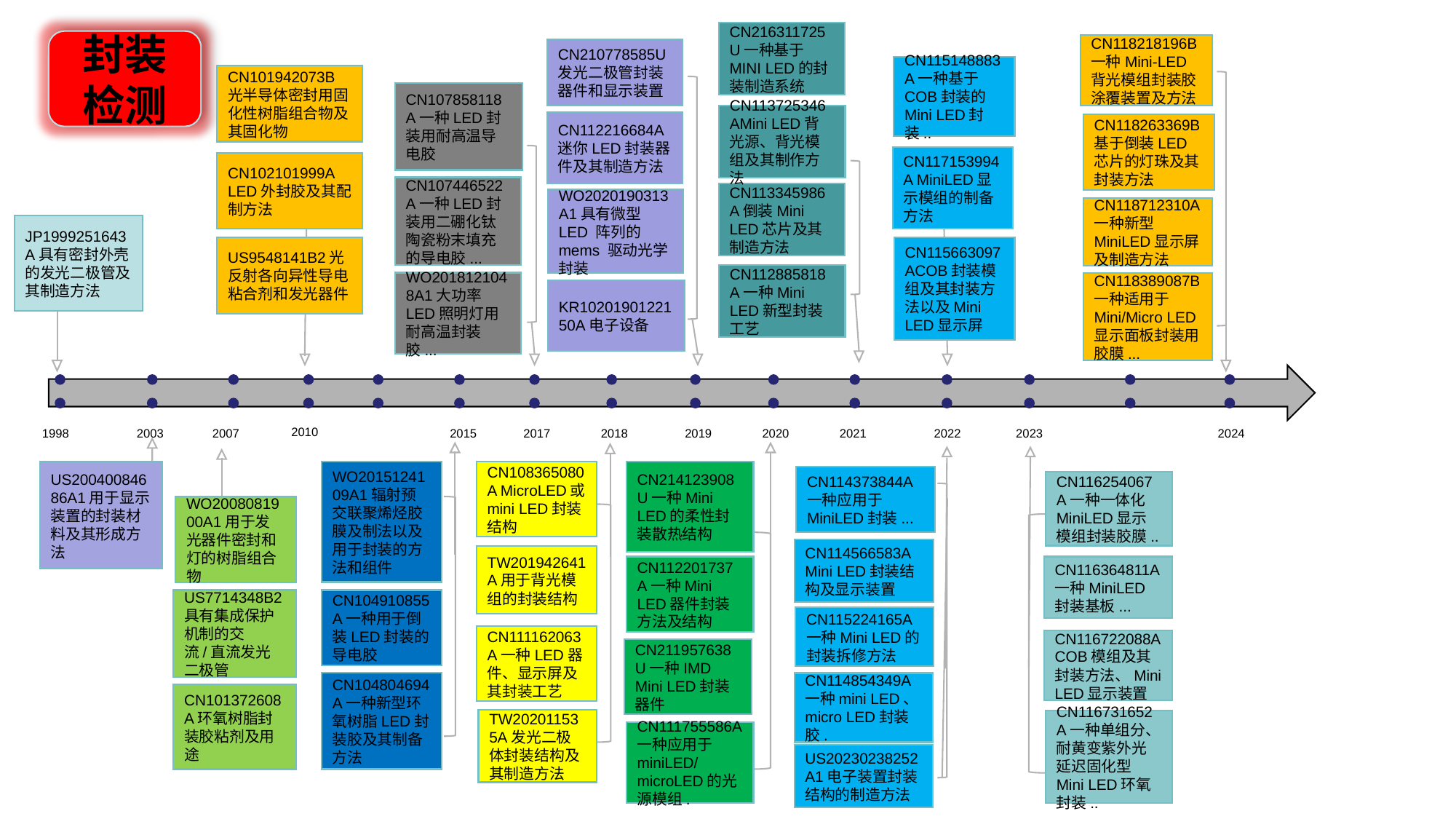

CN216311725U一种基于MINI LED的封装制造系统
封装检测
CN118218196B一种Mini-LED背光模组封装胶涂覆装置及方法
CN210778585U发光二极管封装器件和显示装置
CN115148883A一种基于COB封装的Mini LED封装..
CN101942073B光半导体密封用固化性树脂组合物及其固化物

CN107858118A一种LED封装用耐高温导电胶
CN113725346AMini LED背光源、背光模组及其制作方法
CN112216684A迷你LED封装器件及其制造方法
CN118263369B基于倒装LED芯片的灯珠及其封装方法

CN117153994A MiniLED显示模组的制备方法
CN102101999A
LED外封胶及其配制方法

CN107446522A一种LED封装用二硼化钛陶瓷粉末填充的导电胶...
CN113345986A倒装Mini LED芯片及其制造方法
WO2020190313A1具有微型 LED 阵列的 mems 驱动光学封装
CN118712310A一种新型MiniLED显示屏及制造方法
JP1999251643A具有密封外壳的发光二极管及其制造方法
CN115663097ACOB封装模组及其封装方法以及Mini LED显示屏
US9548141B2光反射各向异性导电粘合剂和发光器件
CN112885818A一种Mini LED新型封装工艺
WO2018121048A1大功率LED照明灯用耐高温封装胶...
CN118389087B一种适用于Mini/Micro LED显示面板封装用胶膜...
KR1020190122150A电子设备

2010
1998
2003
2007
2015
2017
2018
2019
2020
2021
2022
2023
2024

US20040084686A1用于显示装置的封装材料及其形成方法
WO2015124109A1辐射预交联聚烯烃胶膜及制法以及用于封装的方法和组件
CN108365080A MicroLED或mini LED封装结构
CN214123908U一种Mini LED的柔性封装散热结构
CN114373844A一种应用于MiniLED封装...
CN116254067A一种一体化MiniLED显示模组封装胶膜..

WO2008081900A1用于发光器件密封和灯的树脂组合物

CN114566583AMini LED封装结构及显示装置
TW201942641A用于背光模组的封装结构
CN112201737A一种Mini LED器件封装方法及结构
CN116364811A一种MiniLED封装基板...
US7714348B2具有集成保护机制的交流/直流发光二极管
CN104910855A一种用于倒装LED封装的导电胶
CN115224165A一种Mini LED的封装拆修方法
CN111162063A一种LED器件、显示屏及其封装工艺
CN116722088ACOB模组及其封装方法、Mini LED显示装置
CN211957638U一种IMD Mini LED封装器件
CN104804694A一种新型环氧树脂LED封装胶及其制备方法
CN114854349A一种mini LED、micro LED封装胶.
CN101372608A环氧树脂封装胶粘剂及用途
TW202011535A发光二极体封装结构及其制造方法
CN116731652A一种单组分、耐黄变紫外光延迟固化型Mini LED环氧封装..
CN111755586A一种应用于miniLED/microLED的光源模组.
US20230238252A1电子装置封装结构的制造方法